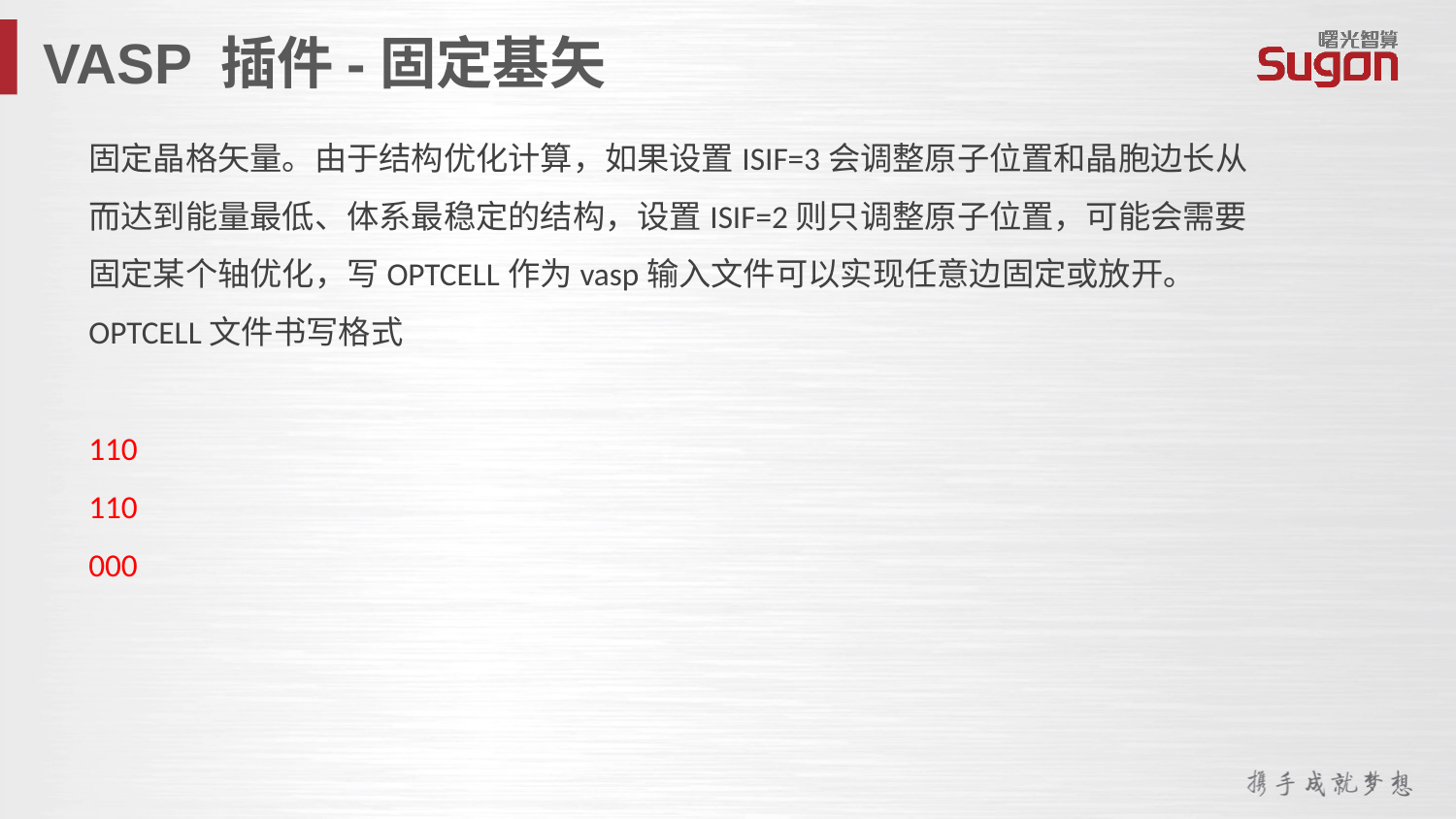

VASP 插件-固定基矢
固定晶格矢量。由于结构优化计算，如果设置ISIF=3会调整原子位置和晶胞边长从而达到能量最低、体系最稳定的结构，设置ISIF=2则只调整原子位置，可能会需要固定某个轴优化，写OPTCELL作为vasp输入文件可以实现任意边固定或放开。
OPTCELL文件书写格式
110
110
000